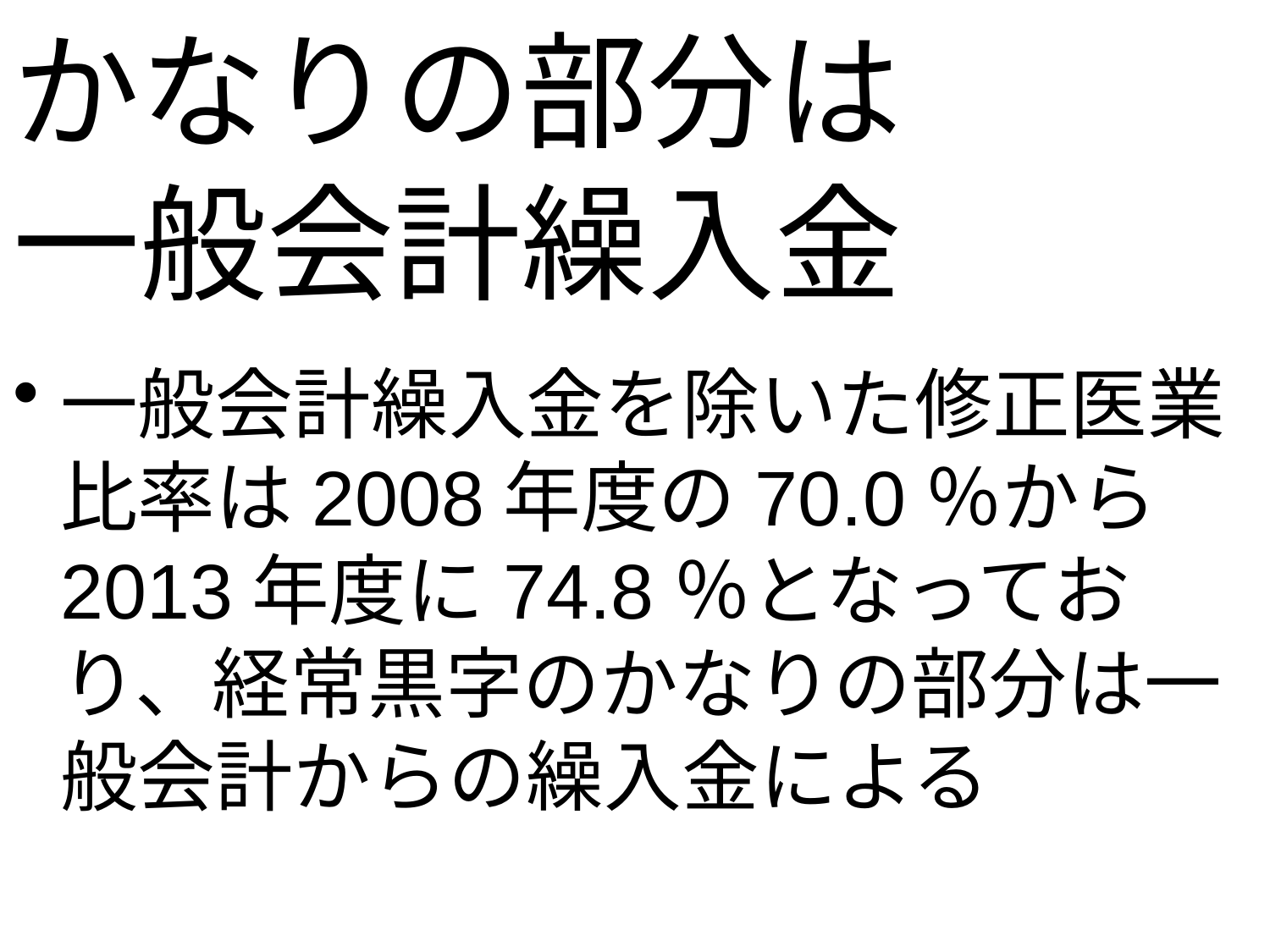

# かなりの部分は 一般会計繰入金
一般会計繰入金を除いた修正医業比率は2008年度の70.0％から2013年度に74.8％となっており、経常黒字のかなりの部分は一般会計からの繰入金による